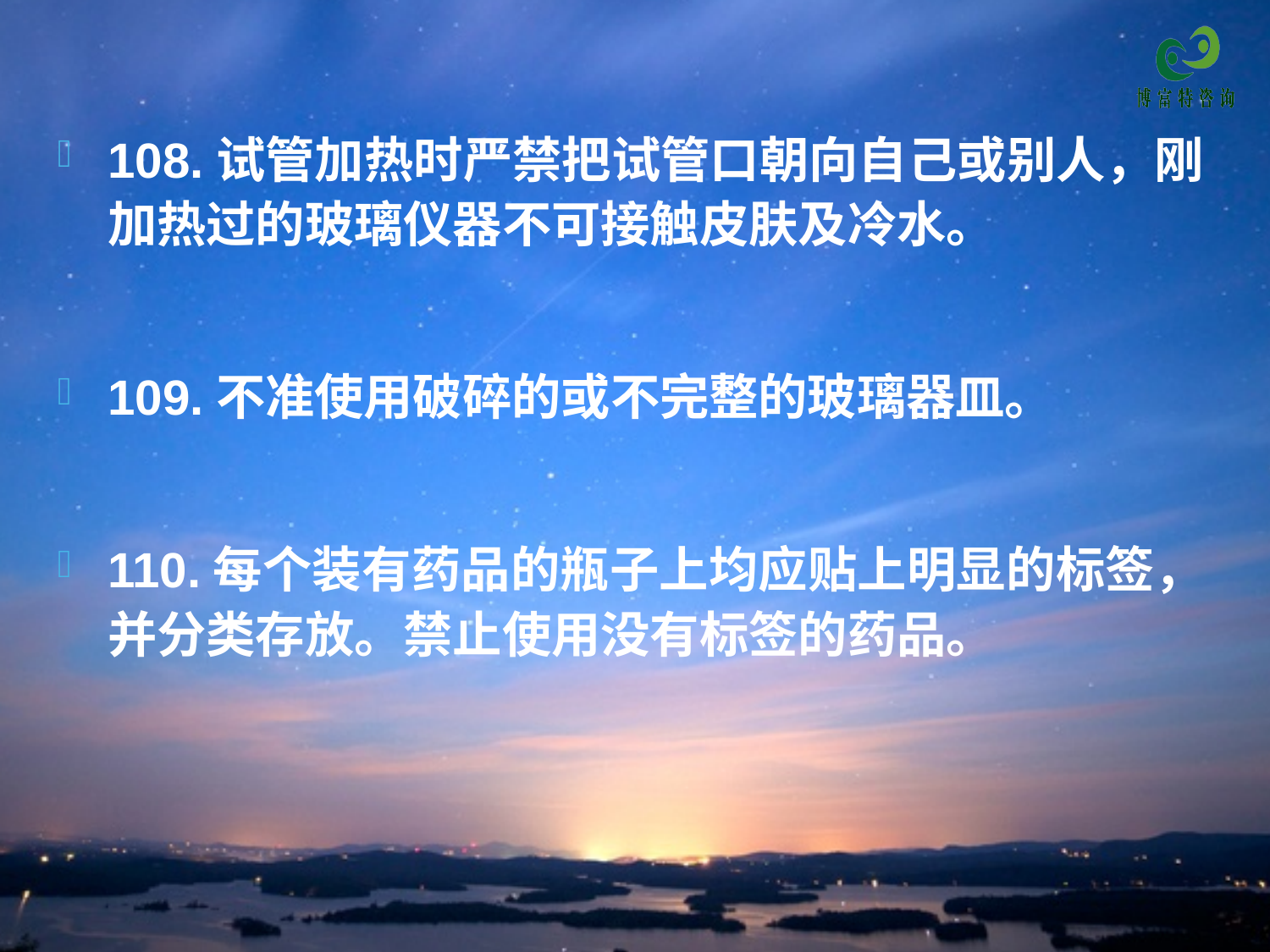

108.试管加热时严禁把试管口朝向自己或别人，刚加热过的玻璃仪器不可接触皮肤及冷水。

109.不准使用破碎的或不完整的玻璃器皿。

110.每个装有药品的瓶子上均应贴上明显的标签，并分类存放。禁止使用没有标签的药品。